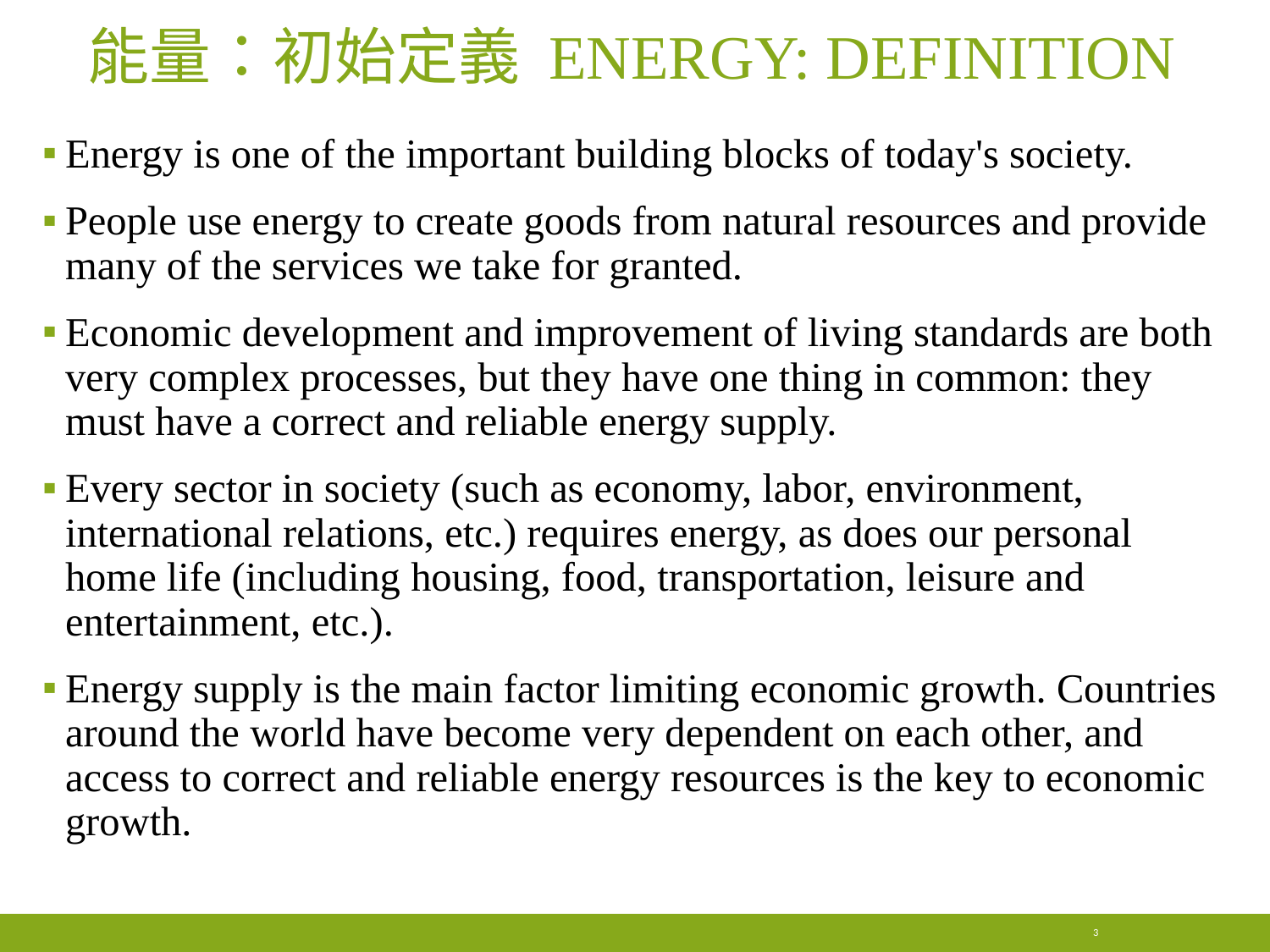

# 能量：初始定義 energy: Definition
Energy is one of the important building blocks of today's society.
People use energy to create goods from natural resources and provide many of the services we take for granted.
Economic development and improvement of living standards are both very complex processes, but they have one thing in common: they must have a correct and reliable energy supply.
Every sector in society (such as economy, labor, environment, international relations, etc.) requires energy, as does our personal home life (including housing, food, transportation, leisure and entertainment, etc.).
Energy supply is the main factor limiting economic growth. Countries around the world have become very dependent on each other, and access to correct and reliable energy resources is the key to economic growth.
3